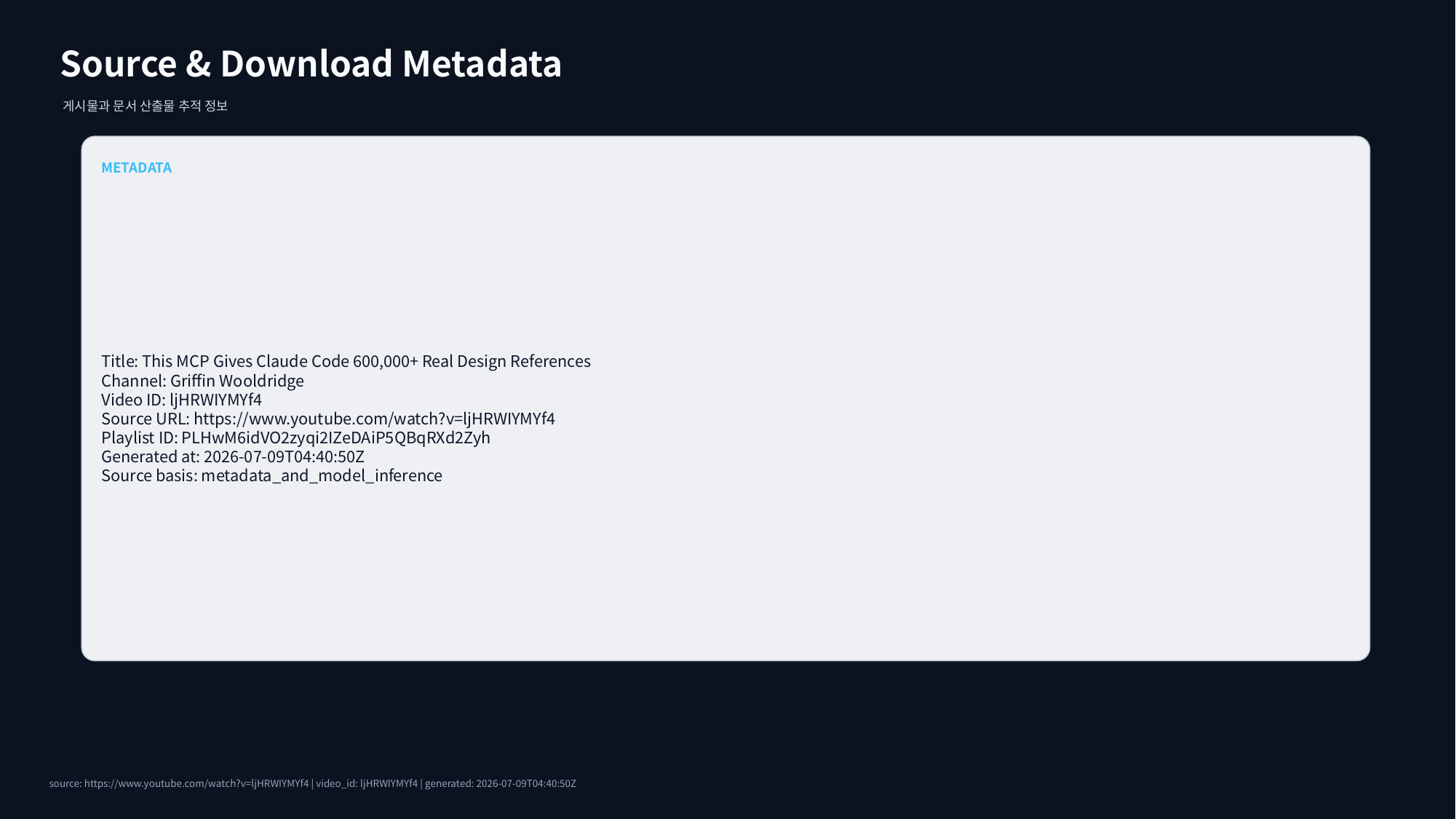

Source & Download Metadata
게시물과 문서 산출물 추적 정보

METADATA
Title: This MCP Gives Claude Code 600,000+ Real Design References
Channel: Griffin Wooldridge
Video ID: ljHRWIYMYf4
Source URL: https://www.youtube.com/watch?v=ljHRWIYMYf4
Playlist ID: PLHwM6idVO2zyqi2IZeDAiP5QBqRXd2Zyh
Generated at: 2026-07-09T04:40:50Z
Source basis: metadata_and_model_inference
source: https://www.youtube.com/watch?v=ljHRWIYMYf4 | video_id: ljHRWIYMYf4 | generated: 2026-07-09T04:40:50Z